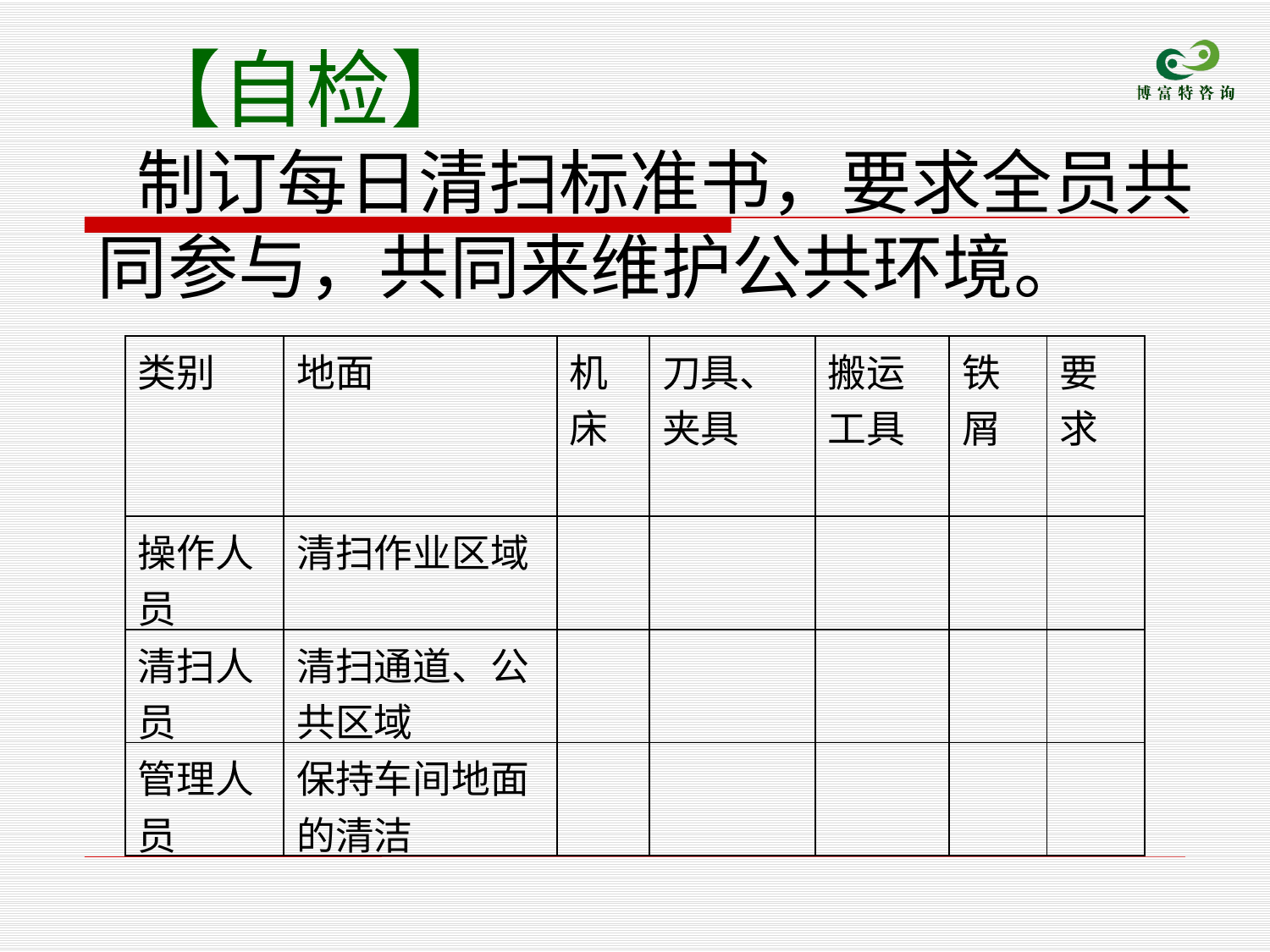

【自检】
制订每日清扫标准书，要求全员共同参与，共同来维护公共环境。

| 类别 | 地面 | 机床 | 刀具、夹具 | 搬运工具 | 铁屑 | 要求 |
| --- | --- | --- | --- | --- | --- | --- |
| 操作人员 | 清扫作业区域 |  |  |  |  |  |
| 清扫人员 | 清扫通道、公共区域 |  |  |  |  |  |
| 管理人员 | 保持车间地面的清洁 |  |  |  |  |  |

522